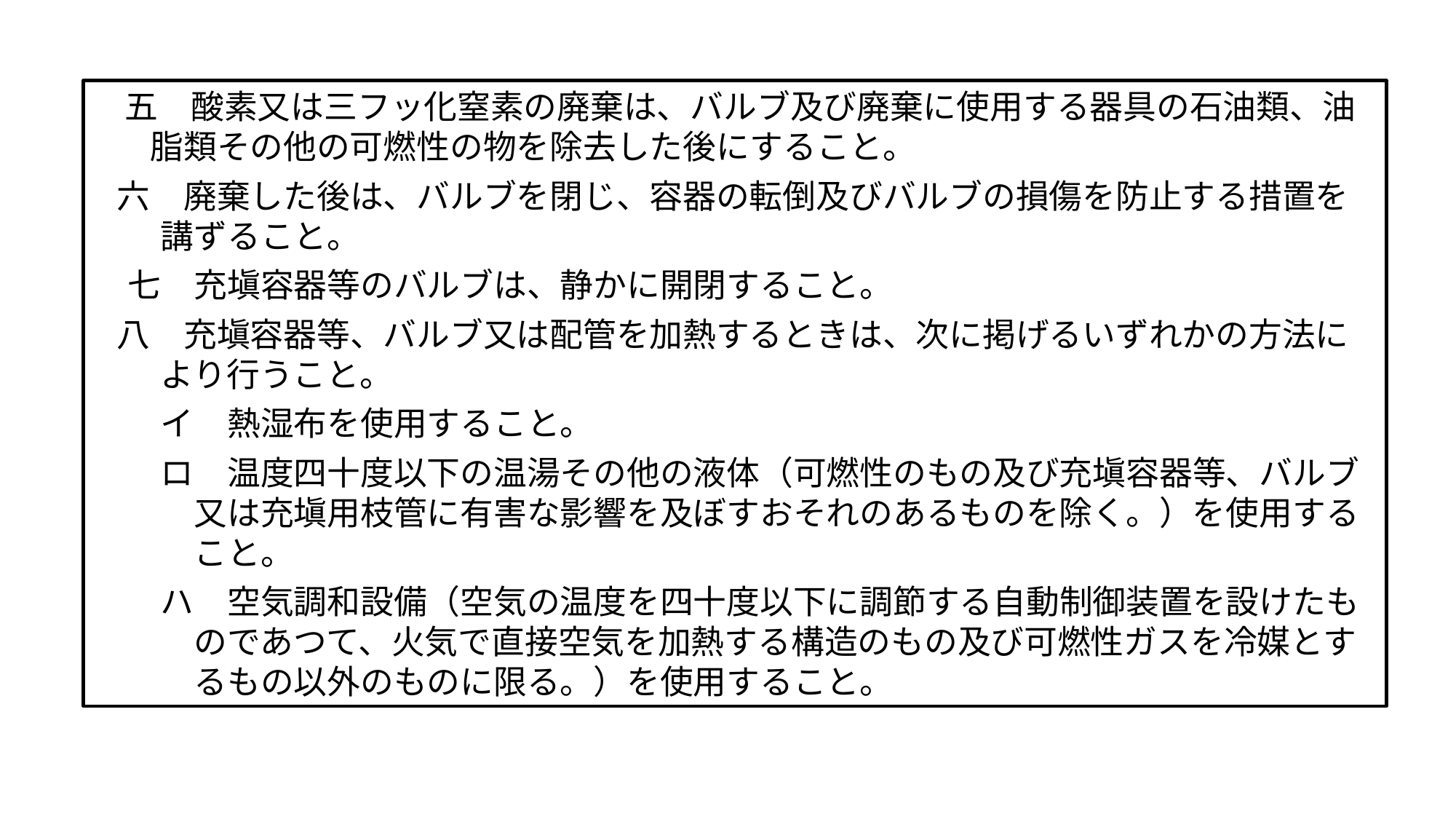

五　酸素又は三フッ化窒素の廃棄は、バルブ及び廃棄に使用する器具の石油類、油
  　脂類その他の可燃性の物を除去した後にすること。
  六　廃棄した後は、バルブを閉じ、容器の転倒及びバルブの損傷を防止する措置を
　　講ずること。
　七　充塡容器等のバルブは、静かに開閉すること。
  八　充塡容器等、バルブ又は配管を加熱するときは、次に掲げるいずれかの方法に
　　より行うこと。
　　イ　熱湿布を使用すること。
　　ロ　温度四十度以下の温湯その他の液体（可燃性のもの及び充塡容器等、バルブ
　　　又は充塡用枝管に有害な影響を及ぼすおそれのあるものを除く。）を使用する
　　　こと。
　　ハ　空気調和設備（空気の温度を四十度以下に調節する自動制御装置を設けたも
　　　のであつて、火気で直接空気を加熱する構造のもの及び可燃性ガスを冷媒とす
　　　るもの以外のものに限る。）を使用すること。